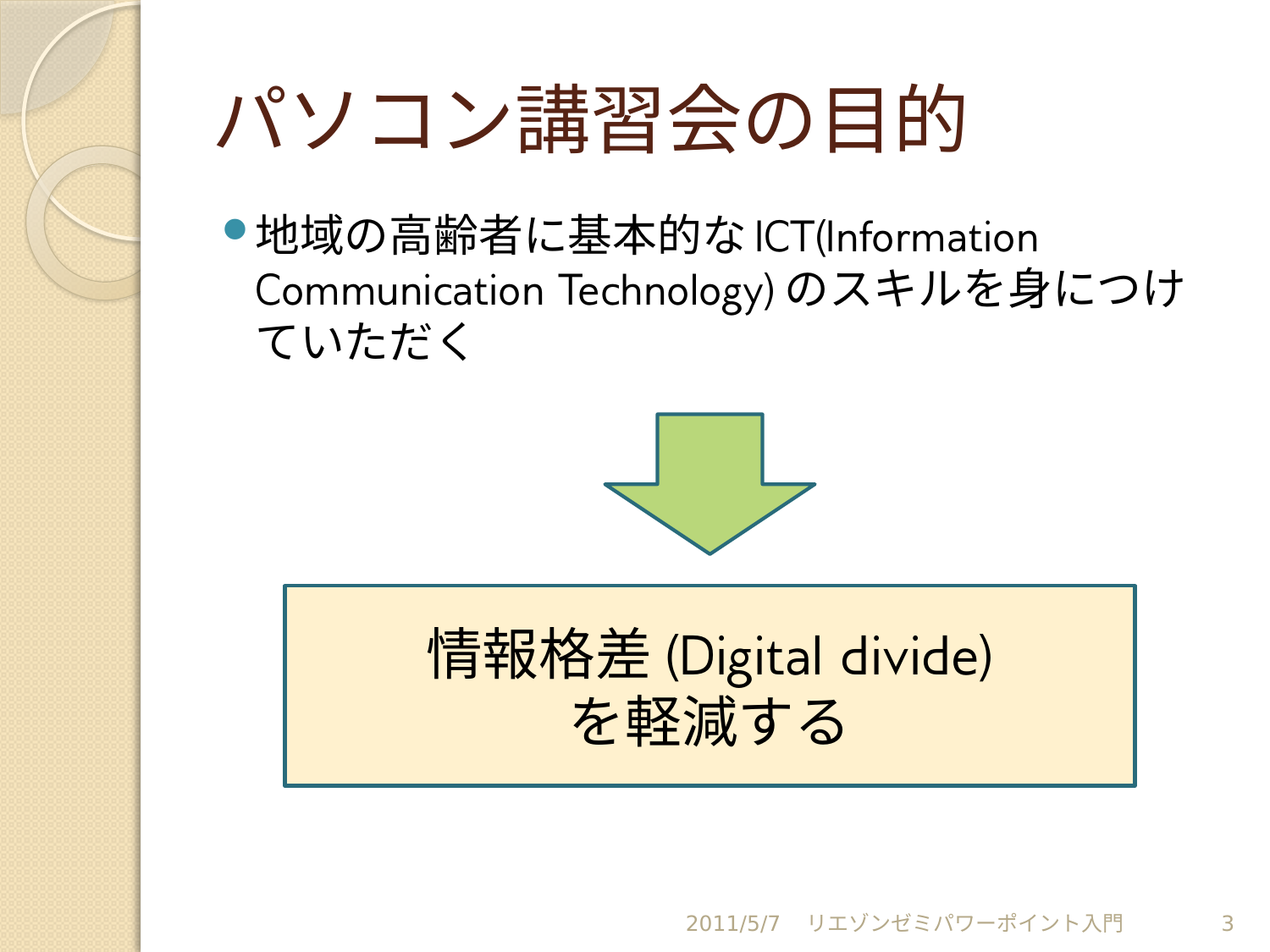

# パソコン講習会の目的
地域の高齢者に基本的なICT(Information Communication Technology)のスキルを身につけていただく

情報格差(Digital divide)
を軽減する
2011/5/7
リエゾンゼミパワーポイント入門
3